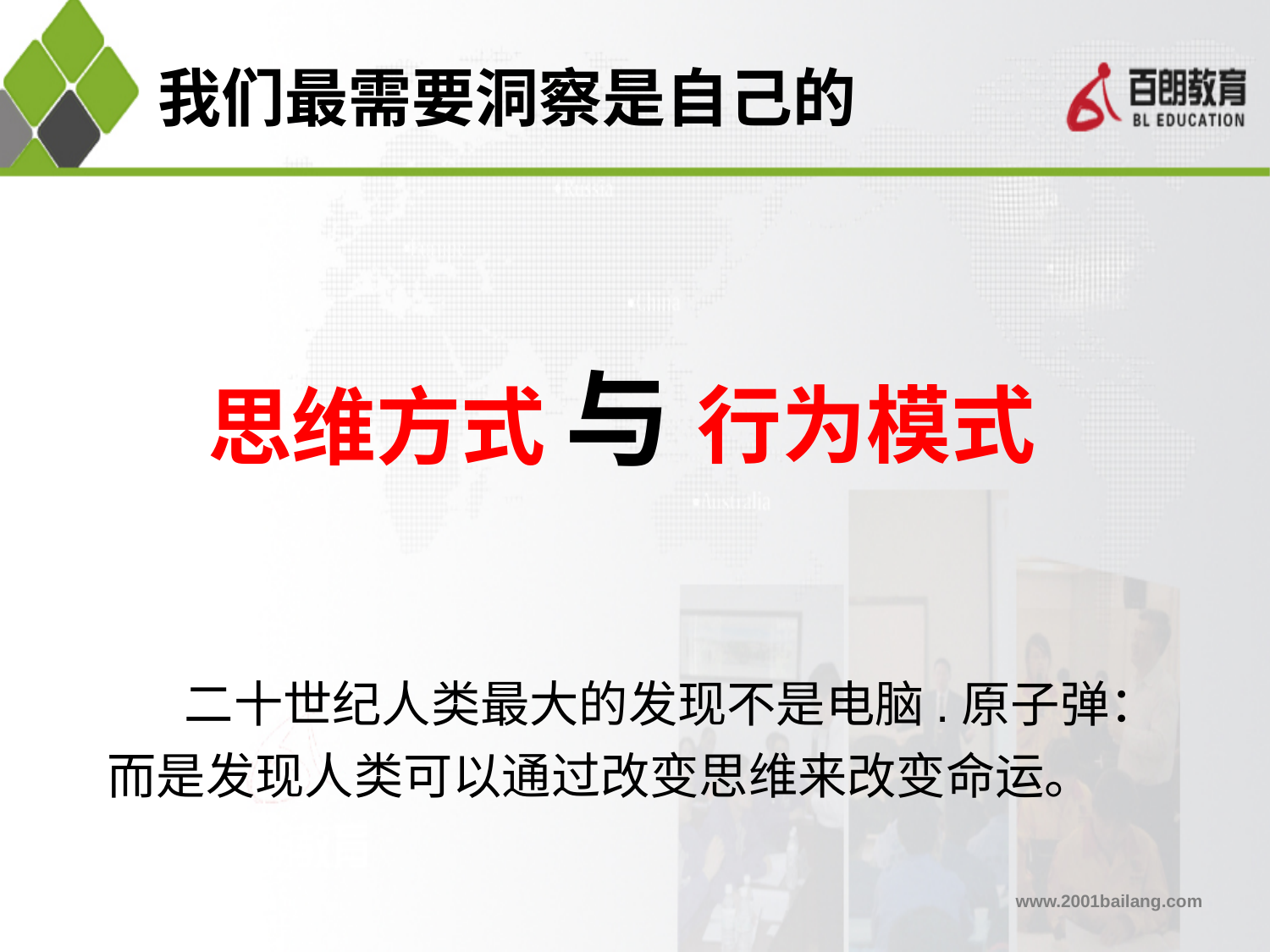

# 我们最需要洞察是自己的
思维方式 与
行为模式
     二十世纪人类最大的发现不是电脑.原子弹：而是发现人类可以通过改变思维来改变命运。